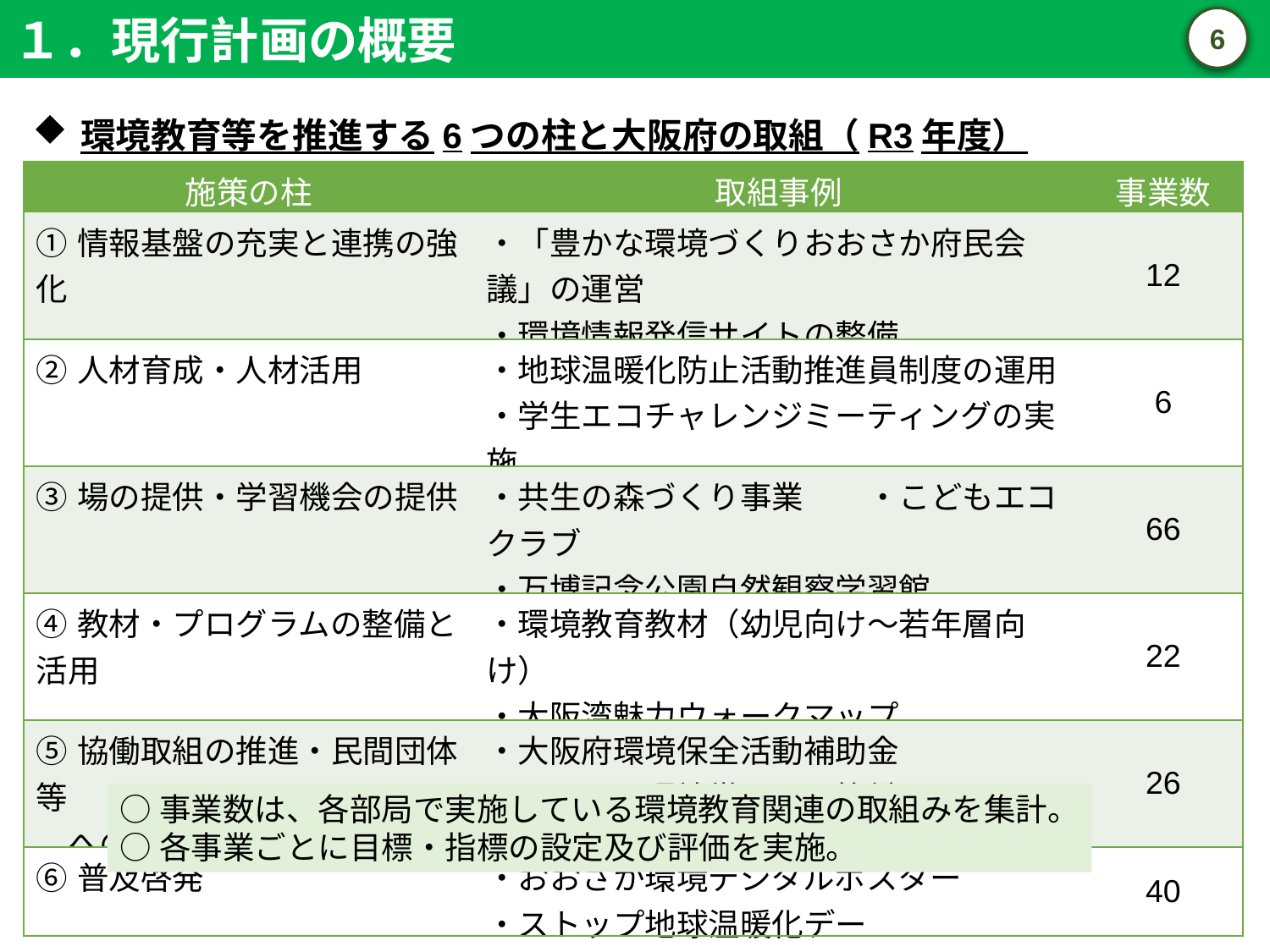

１．現行計画の概要
6
環境教育等を推進する6つの柱と大阪府の取組（R3年度）
| 施策の柱 | 取組事例 | 事業数 |
| --- | --- | --- |
| ①情報基盤の充実と連携の強化 | ・「豊かな環境づくりおおさか府民会議」の運営 ・環境情報発信サイトの整備 | 12 |
| ②人材育成・人材活用 | ・地球温暖化防止活動推進員制度の運用 ・学生エコチャレンジミーティングの実施 | 6 |
| ③場の提供・学習機会の提供 | ・共生の森づくり事業　　・こどもエコクラブ ・万博記念公園自然観察学習館 | 66 |
| ④教材・プログラムの整備と活用 | ・環境教育教材（幼児向け～若年層向け） ・大阪湾魅力ウォークマップ | 22 |
| ⑤協働取組の推進・民間団体等 　への支援 | ・大阪府環境保全活動補助金　　 ・おおさか環境賞　　・笑働OSAKA | 26 |
| ⑥普及啓発 | ・おおさか環境デジタルポスター ・ストップ地球温暖化デー | 40 |
○事業数は、各部局で実施している環境教育関連の取組みを集計。
○各事業ごとに目標・指標の設定及び評価を実施。